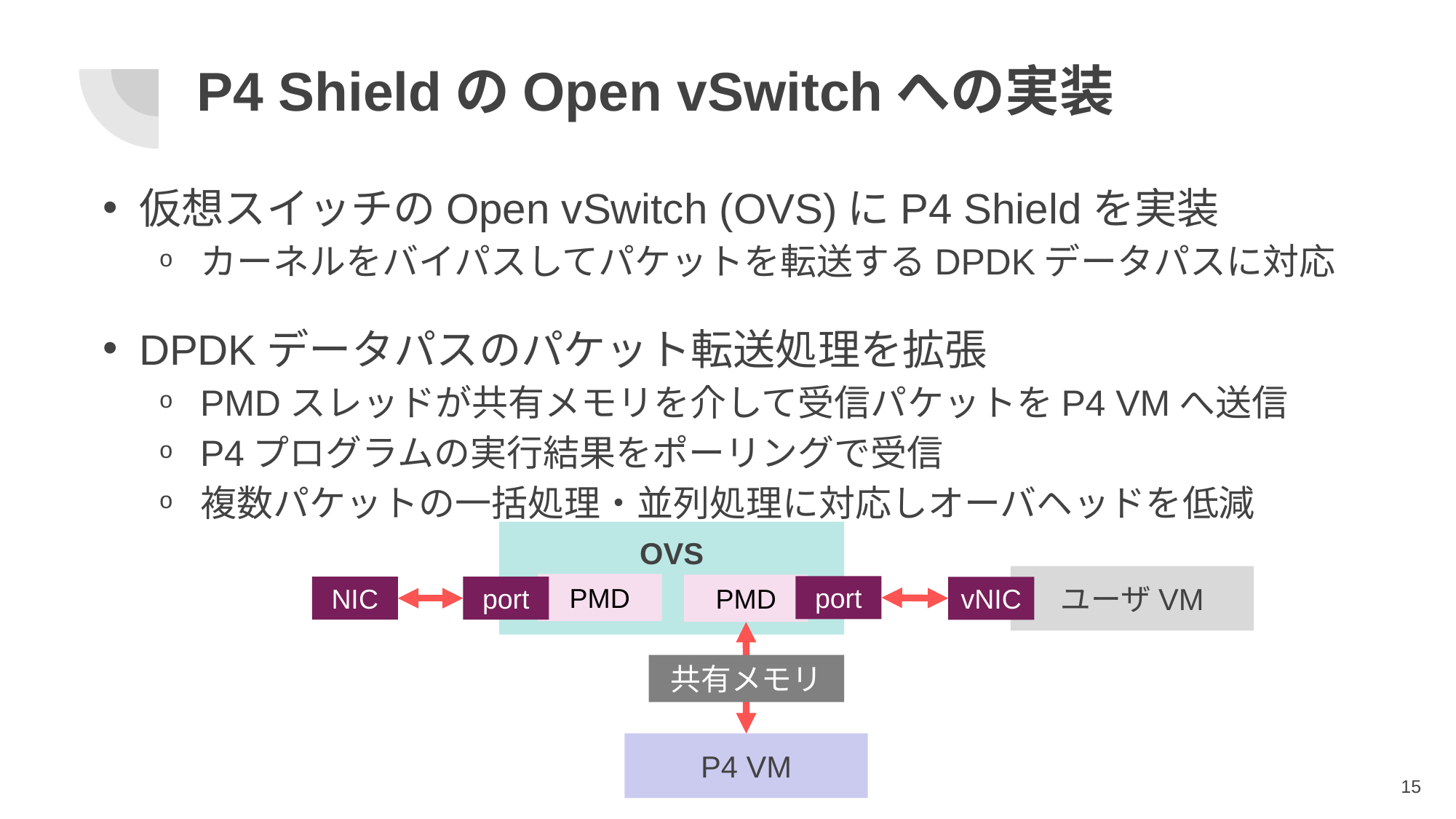

# P4 ShieldのOpen vSwitchへの実装
仮想スイッチのOpen vSwitch (OVS)にP4 Shieldを実装
カーネルをバイパスしてパケットを転送するDPDKデータパスに対応

DPDKデータパスのパケット転送処理を拡張
PMDスレッドが共有メモリを介して受信パケットをP4 VMへ送信
P4プログラムの実行結果をポーリングで受信
複数パケットの一括処理・並列処理に対応しオーバヘッドを低減
OVS

ユーザVM
port
vNIC
PMD
PMD
NIC
port
共有メモリ
P4 VM
15